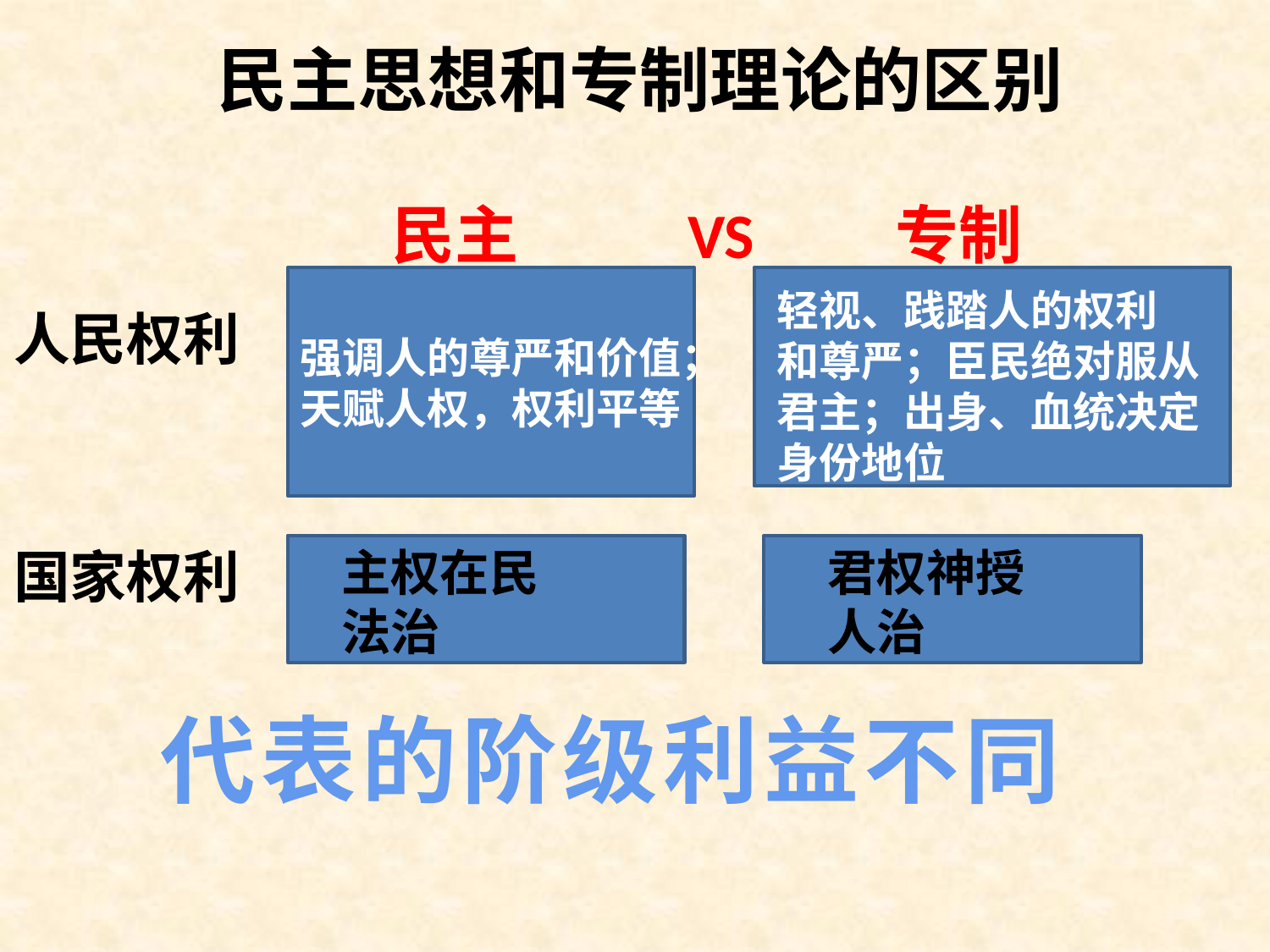

民主思想和专制理论的区别
民主
VS
专制
强调人的尊严和价值；
天赋人权，权利平等

轻视、践踏人的权利
和尊严；臣民绝对服从
君主；出身、血统决定
身份地位
人民权利
国家权利

主权在民
法治

君权神授
人治
代表的阶级利益不同